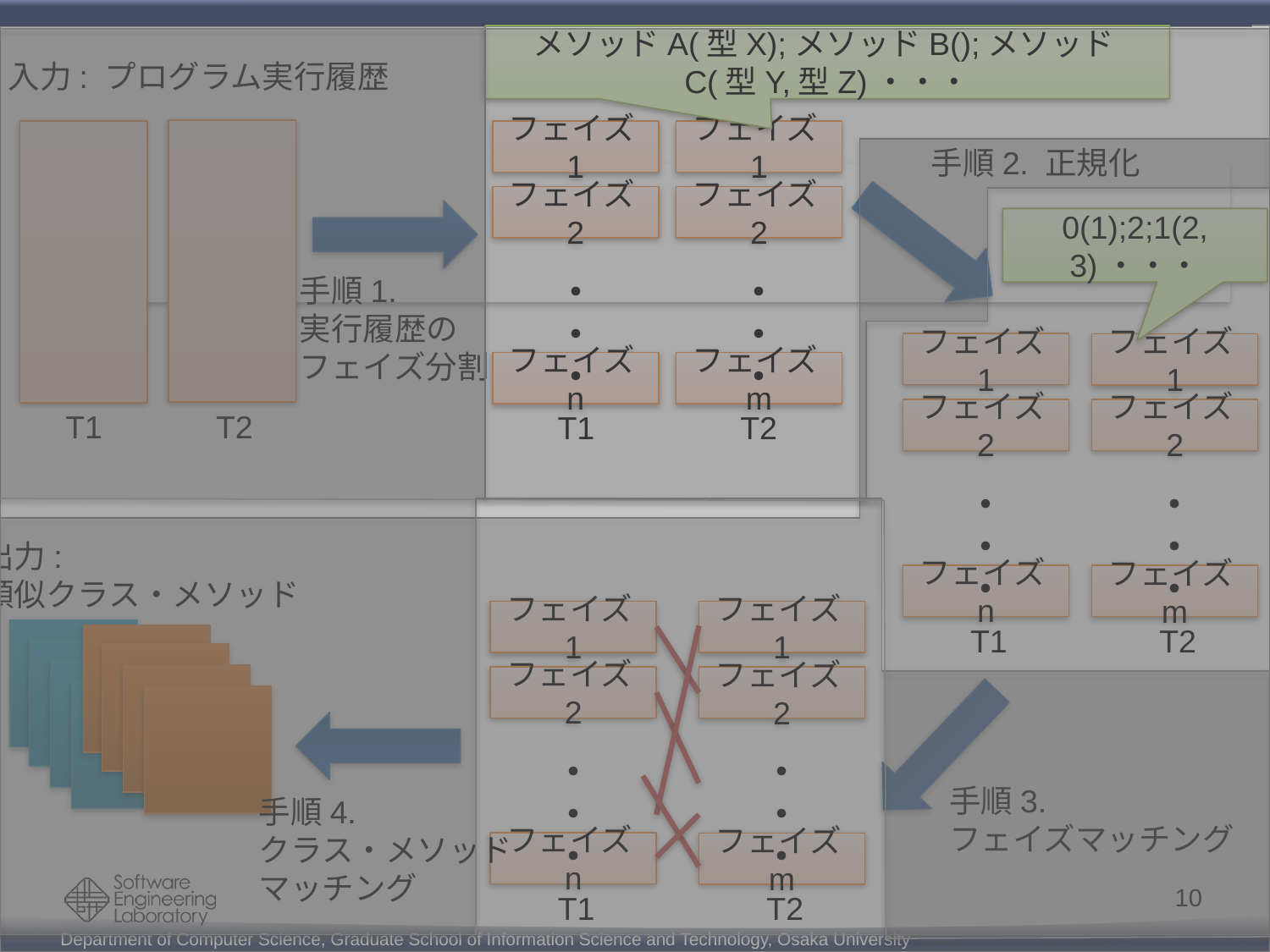

メソッドA(型X);メソッドB();メソッドC(型Y,型Z)・・・
フェイズ1
フェイズ2
・・・
フェイズn
フェイズ1
フェイズ2
・・・
フェイズm
T1
T2

入力: プログラム実行履歴

T2

T1
手順2. 正規化

手順1.
実行履歴の
フェイズ分割
0(1);2;1(2,3)・・・
フェイズ1
フェイズ1
フェイズ2
フェイズ2
・・・
・・・
フェイズn
フェイズm
T1
T2
出力:
類似クラス・メソッド

フェイズ1
フェイズ1
フェイズ2
フェイズ2
・・・
・・・
フェイズn
フェイズm
T1
T2

手順3.
フェイズマッチング

手順4.
クラス・メソッド
マッチング
10